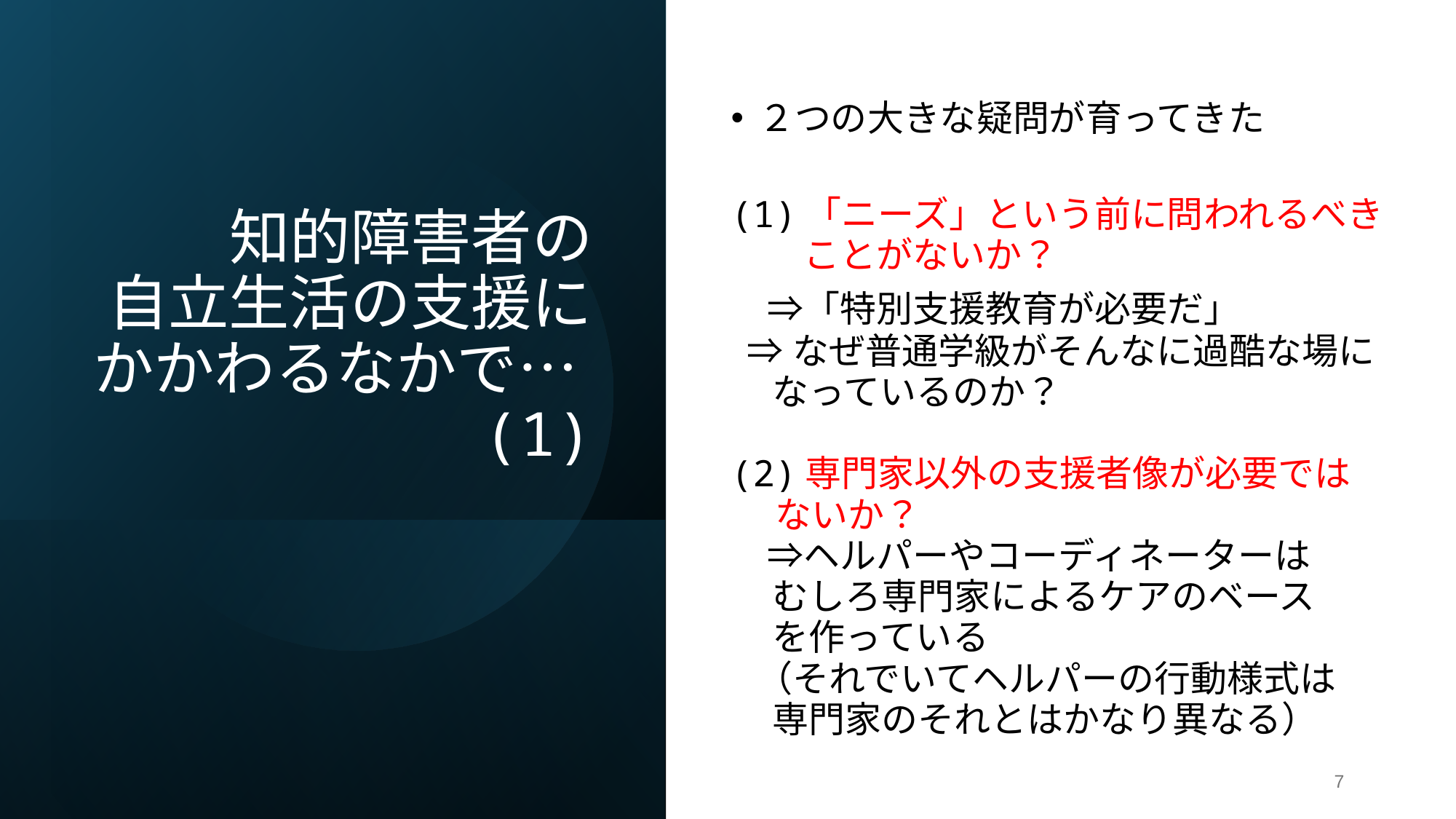

# 知的障害者の 自立生活の支援にかかわるなかで…(1)

２つの大きな疑問が育ってきた

(1)「ニーズ」という前に問われるべき
　　ことがないか？
　⇒「特別支援教育が必要だ」
  ⇒なぜ普通学級がそんなに過酷な場に
    なっているのか？

(2)専門家以外の支援者像が必要では
　 ないか？
　⇒ヘルパーやコーディネーターは
    むしろ専門家によるケアのベース
    を作っている
  （それでいてヘルパーの行動様式は
    専門家のそれとはかなり異なる）

7